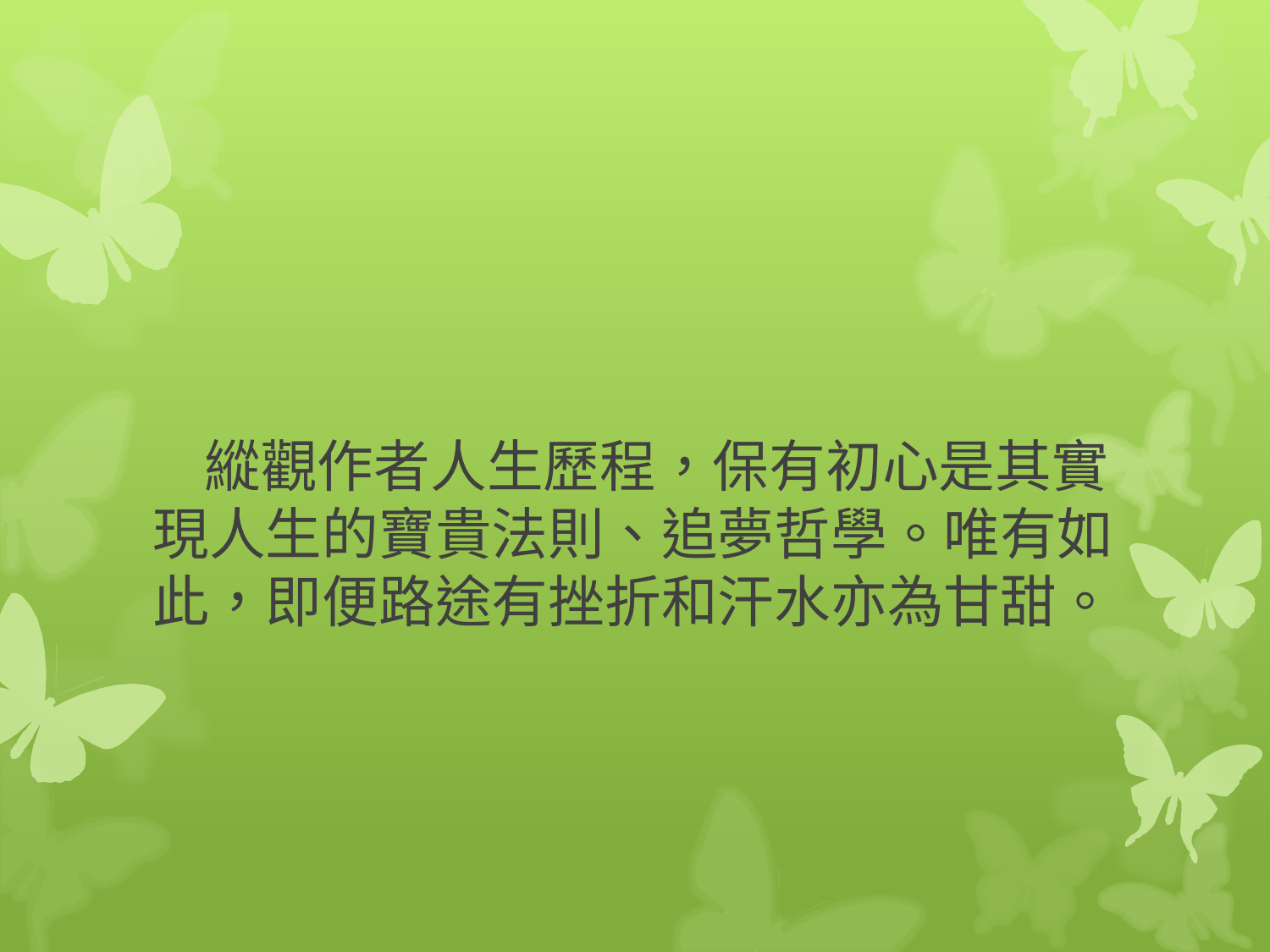

#
   縱觀作者人生歷程，保有初心是其實現人生的寶貴法則、追夢哲學。唯有如此，即便路途有挫折和汗水亦為甘甜。